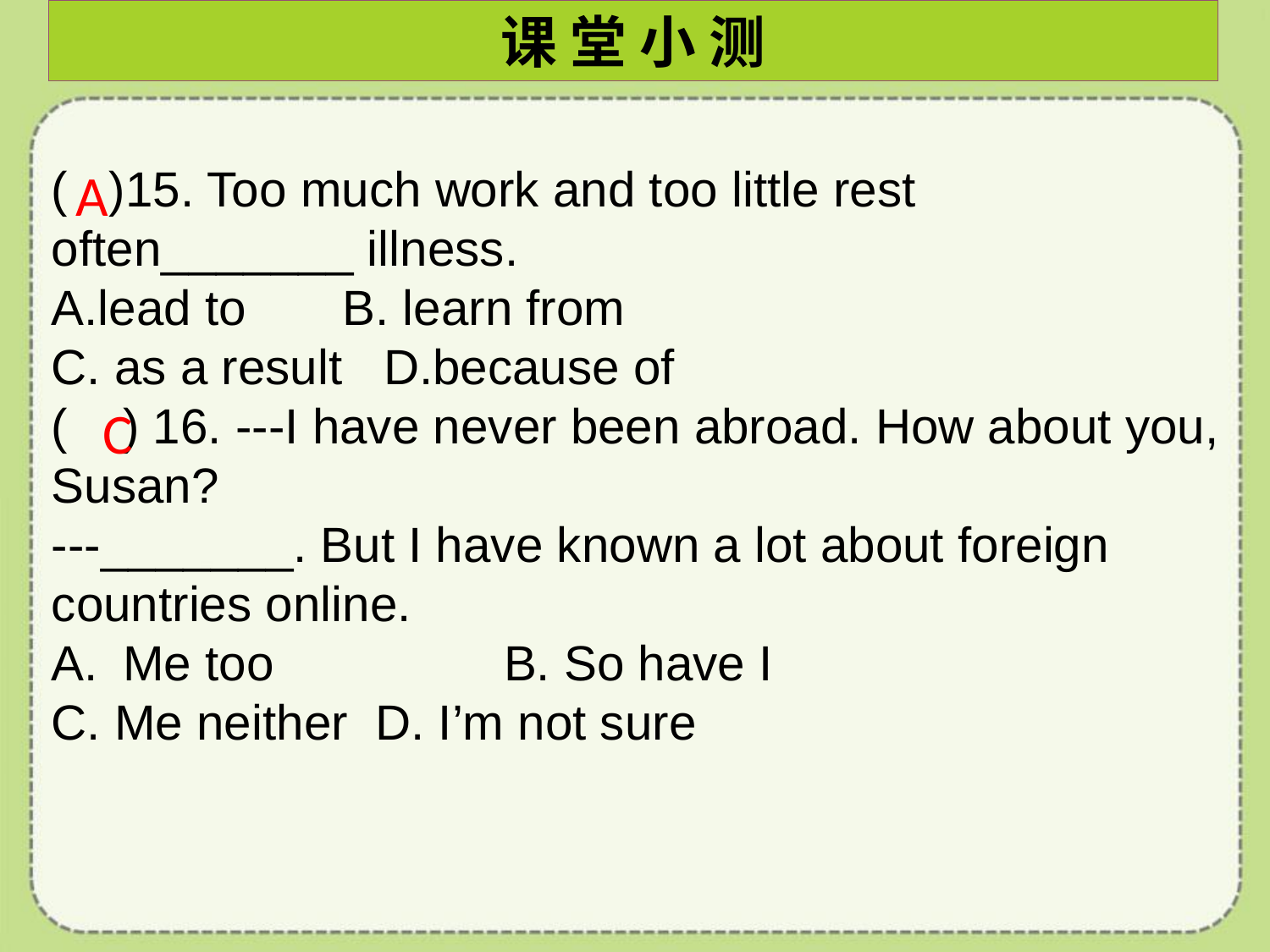

课 堂 小 测
(   )15. Too much work and too little rest often_______ illness.
A.lead to       B. learn from
C. as a result   D.because of
(    ) 16. ---I have never been abroad. How about you, Susan?
---_______. But I have known a lot about foreign countries online.
Me too		B. So have I
C. Me neither  D. I’m not sure
A
C